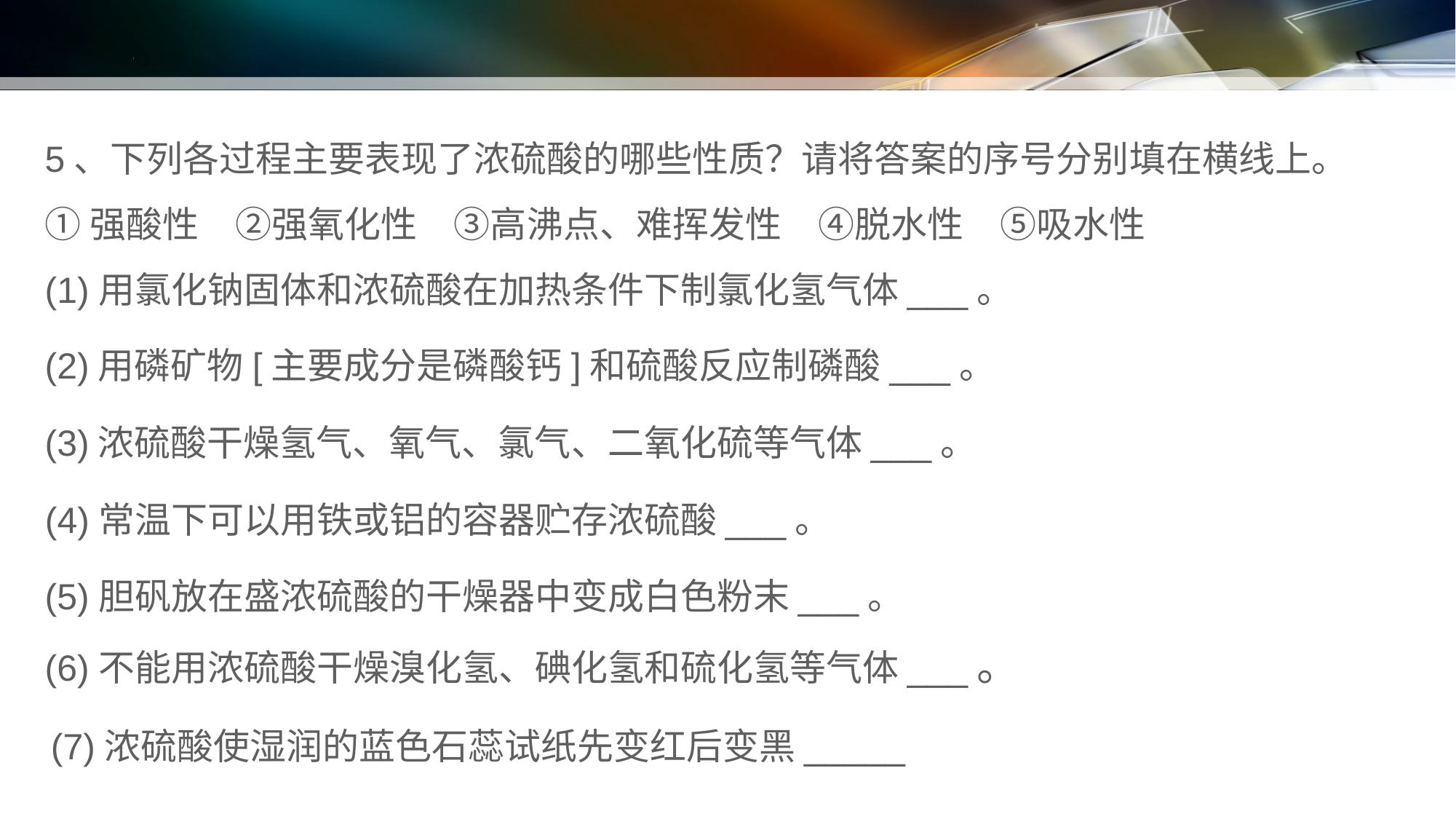

5、下列各过程主要表现了浓硫酸的哪些性质？请将答案的序号分别填在横线上。
①强酸性　②强氧化性　③高沸点、难挥发性　④脱水性　⑤吸水性
(1)用氯化钠固体和浓硫酸在加热条件下制氯化氢气体___。
(2)用磷矿物[主要成分是磷酸钙]和硫酸反应制磷酸___。
(3)浓硫酸干燥氢气、氧气、氯气、二氧化硫等气体___。
(4)常温下可以用铁或铝的容器贮存浓硫酸___。
(5)胆矾放在盛浓硫酸的干燥器中变成白色粉末___。
(6)不能用浓硫酸干燥溴化氢、碘化氢和硫化氢等气体___。
(7)浓硫酸使湿润的蓝色石蕊试纸先变红后变黑_____